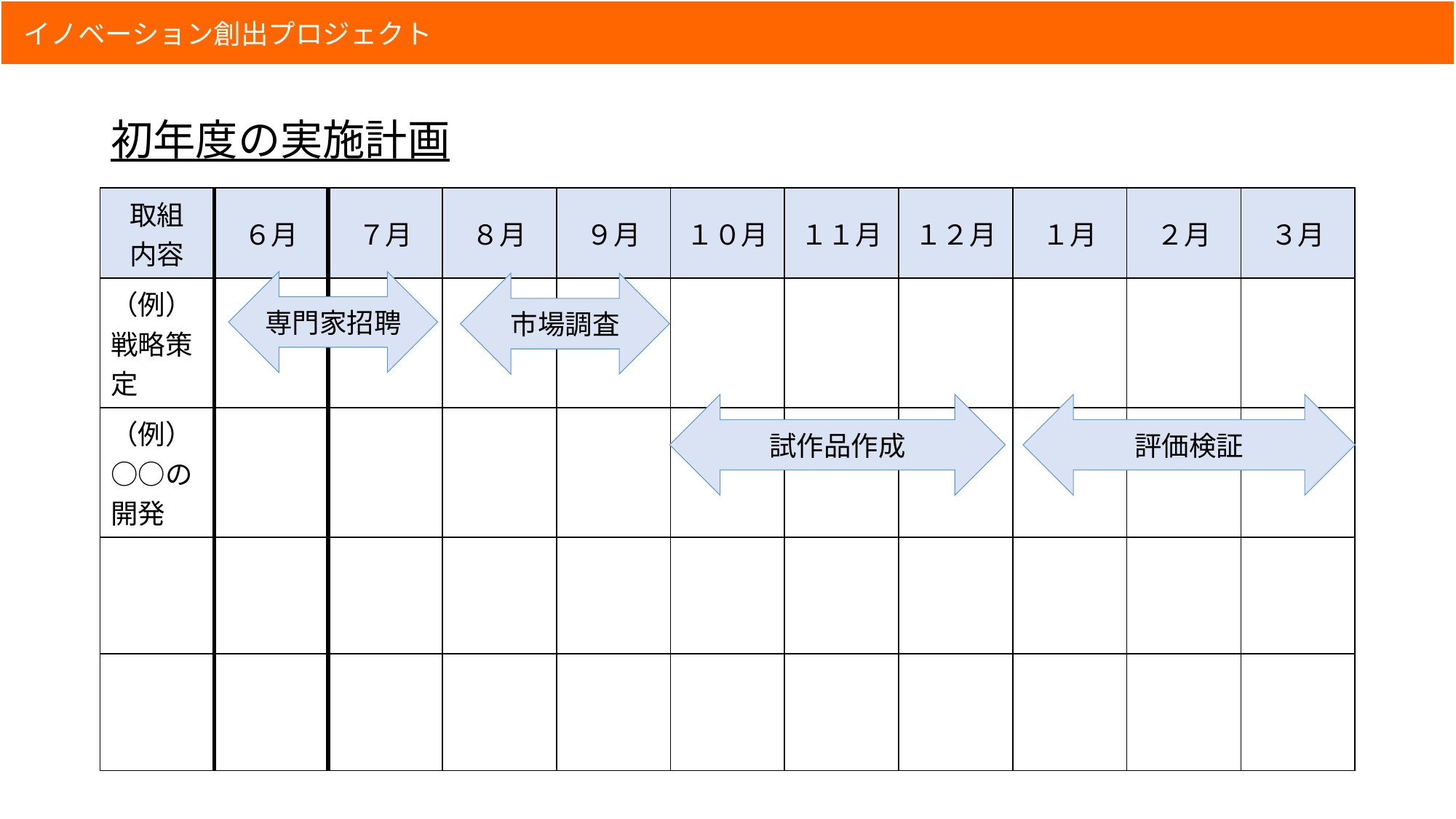

# 初年度の実施計画
| 取組 内容 | ６月 | ７月 | ８月 | ９月 | １０月 | １１月 | １２月 | １月 | ２月 | ３月 |
| --- | --- | --- | --- | --- | --- | --- | --- | --- | --- | --- |
| （例） 戦略策定 |  |  |  |  |  |  |  |  |  |  |
| （例）○○の開発 |  |  |  |  |  |  |  |  |  |  |
|  |  |  |  |  |  |  |  |  |  |  |
|  |  |  |  |  |  |  |  |  |  |  |
専門家招聘
市場調査
評価検証
試作品作成